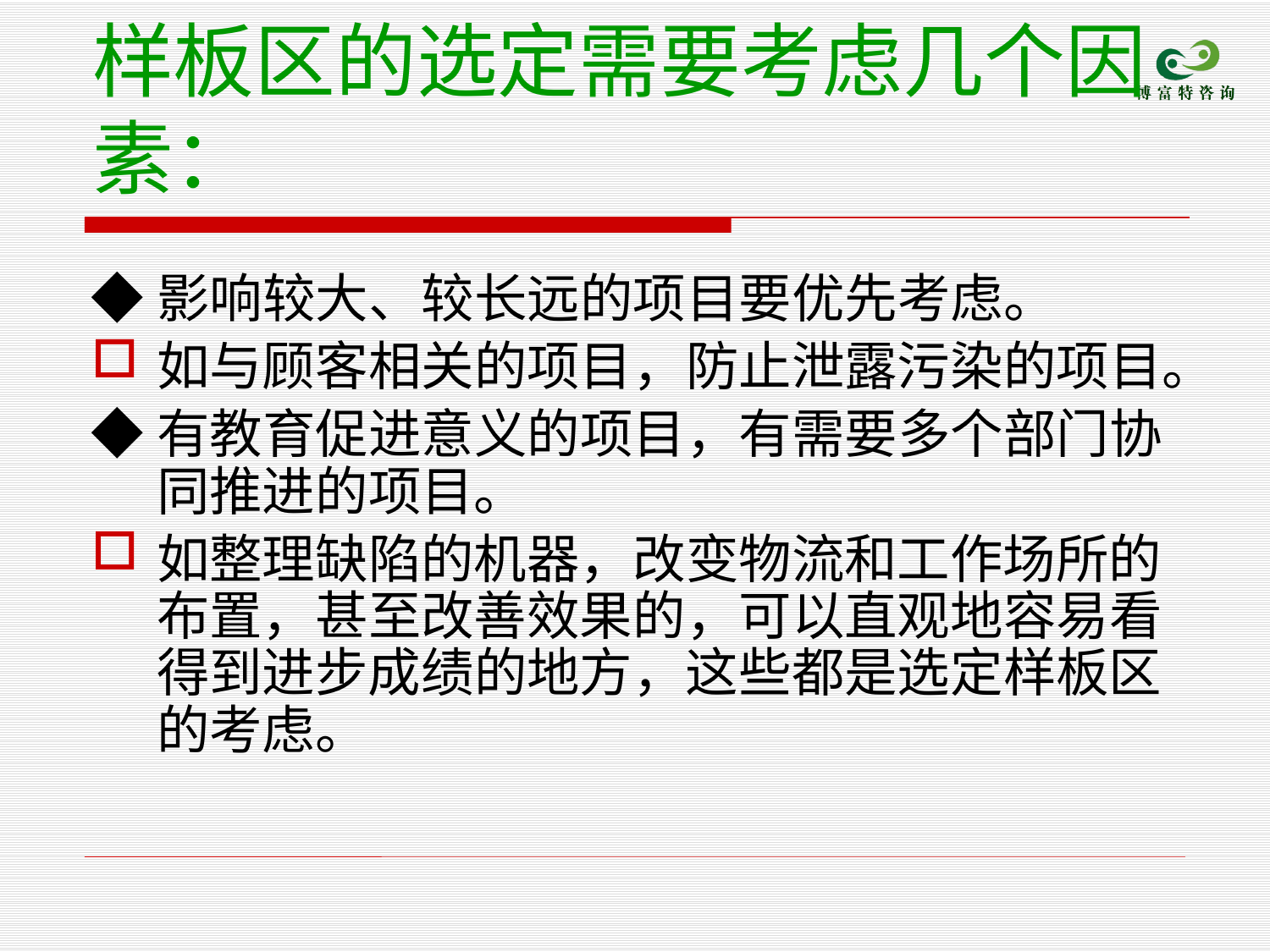

# 样板区的选定需要考虑几个因素：
◆影响较大、较长远的项目要优先考虑。
如与顾客相关的项目，防止泄露污染的项目。
◆有教育促进意义的项目，有需要多个部门协同推进的项目。
如整理缺陷的机器，改变物流和工作场所的布置，甚至改善效果的，可以直观地容易看得到进步成绩的地方，这些都是选定样板区的考虑。
429